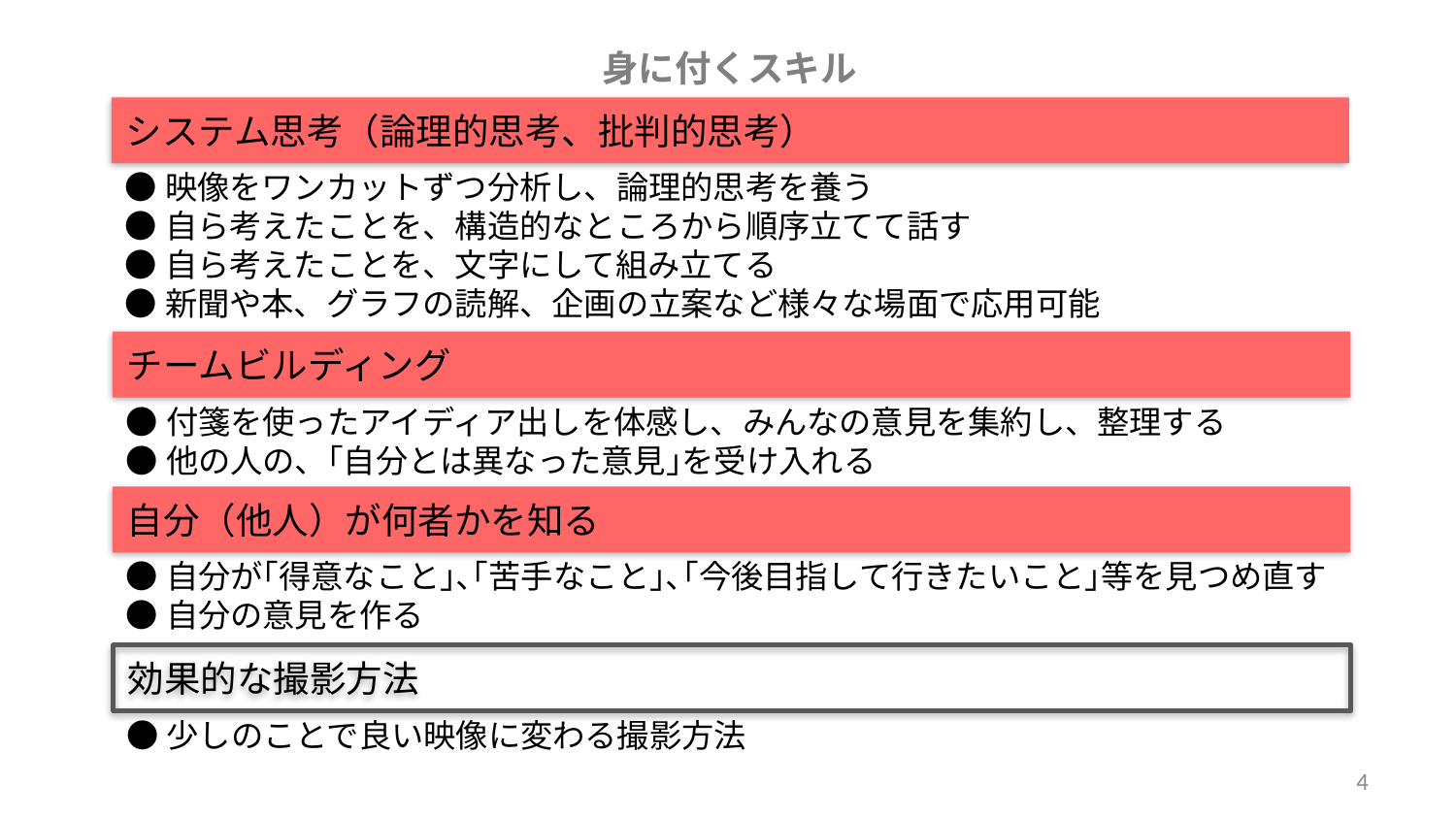

身に付くスキル
システム思考（論理的思考、批判的思考）
●映像をワンカットずつ分析し、論理的思考を養う
●自ら考えたことを、構造的なところから順序立てて話す
●自ら考えたことを、文字にして組み立てる
●新聞や本、グラフの読解、企画の立案など様々な場面で応用可能
チームビルディング
●付箋を使ったアイディア出しを体感し、みんなの意見を集約し、整理する
●他の人の、｢自分とは異なった意見｣を受け入れる
自分（他人）が何者かを知る
●自分が｢得意なこと｣､｢苦手なこと｣､｢今後目指して行きたいこと｣等を見つめ直す
●自分の意見を作る
効果的な撮影方法
●少しのことで良い映像に変わる撮影方法
4